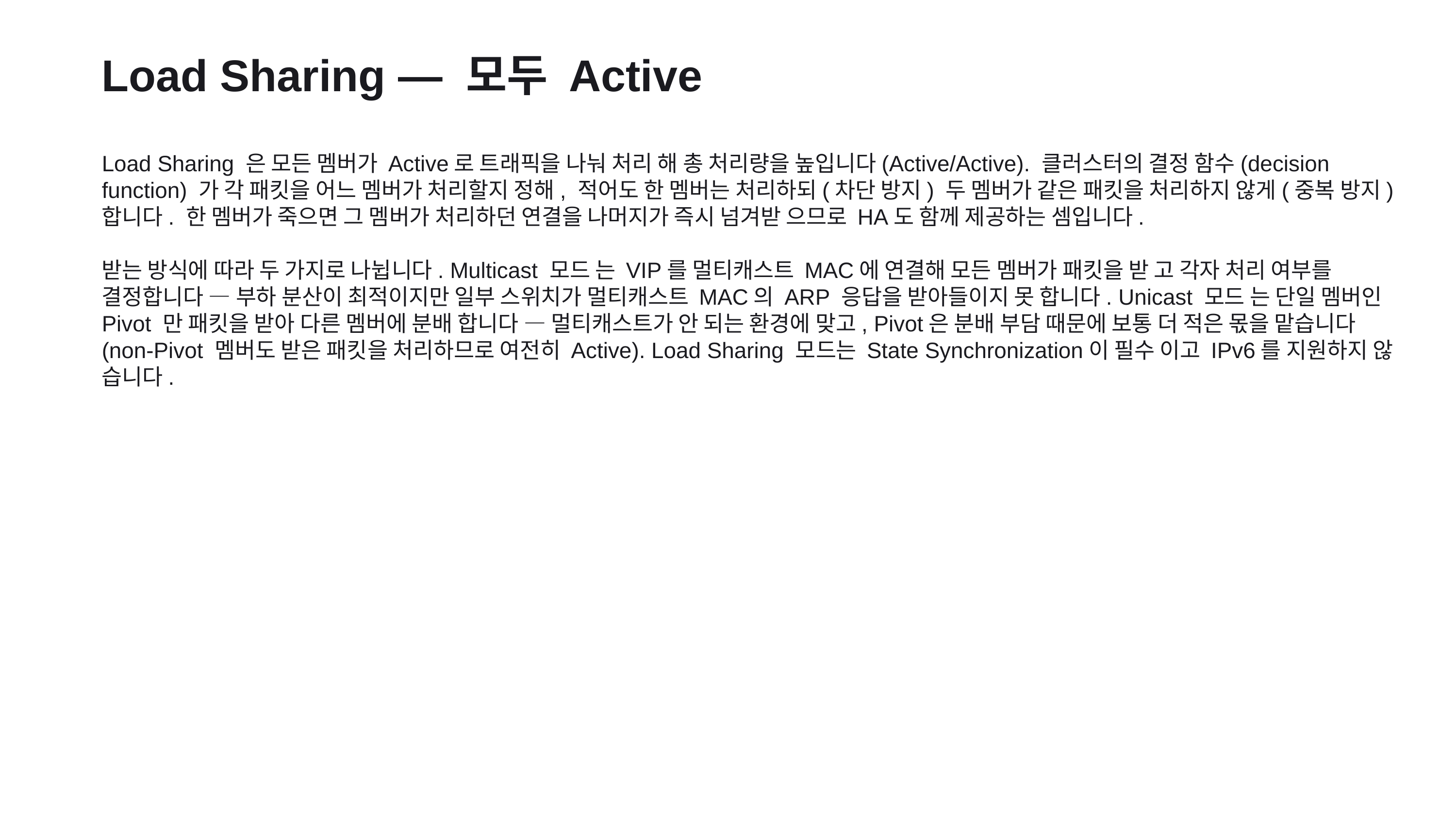

Load Sharing — 모두 Active
Load Sharing 은 모든 멤버가 Active로 트래픽을 나눠 처리 해 총 처리량을 높입니다(Active/Active). 클러스터의 결정 함수(decision function) 가 각 패킷을 어느 멤버가 처리할지 정해, 적어도 한 멤버는 처리하되(차단 방지) 두 멤버가 같은 패킷을 처리하지 않게(중복 방지) 합니다. 한 멤버가 죽으면 그 멤버가 처리하던 연결을 나머지가 즉시 넘겨받 으므로 HA도 함께 제공하는 셈입니다.

받는 방식에 따라 두 가지로 나뉩니다. Multicast 모드 는 VIP를 멀티캐스트 MAC에 연결해 모든 멤버가 패킷을 받 고 각자 처리 여부를 결정합니다 — 부하 분산이 최적이지만 일부 스위치가 멀티캐스트 MAC의 ARP 응답을 받아들이지 못 합니다. Unicast 모드 는 단일 멤버인 Pivot 만 패킷을 받아 다른 멤버에 분배 합니다 — 멀티캐스트가 안 되는 환경에 맞고, Pivot은 분배 부담 때문에 보통 더 적은 몫을 맡습니다(non-Pivot 멤버도 받은 패킷을 처리하므로 여전히 Active). Load Sharing 모드는 State Synchronization이 필수 이고 IPv6를 지원하지 않 습니다.